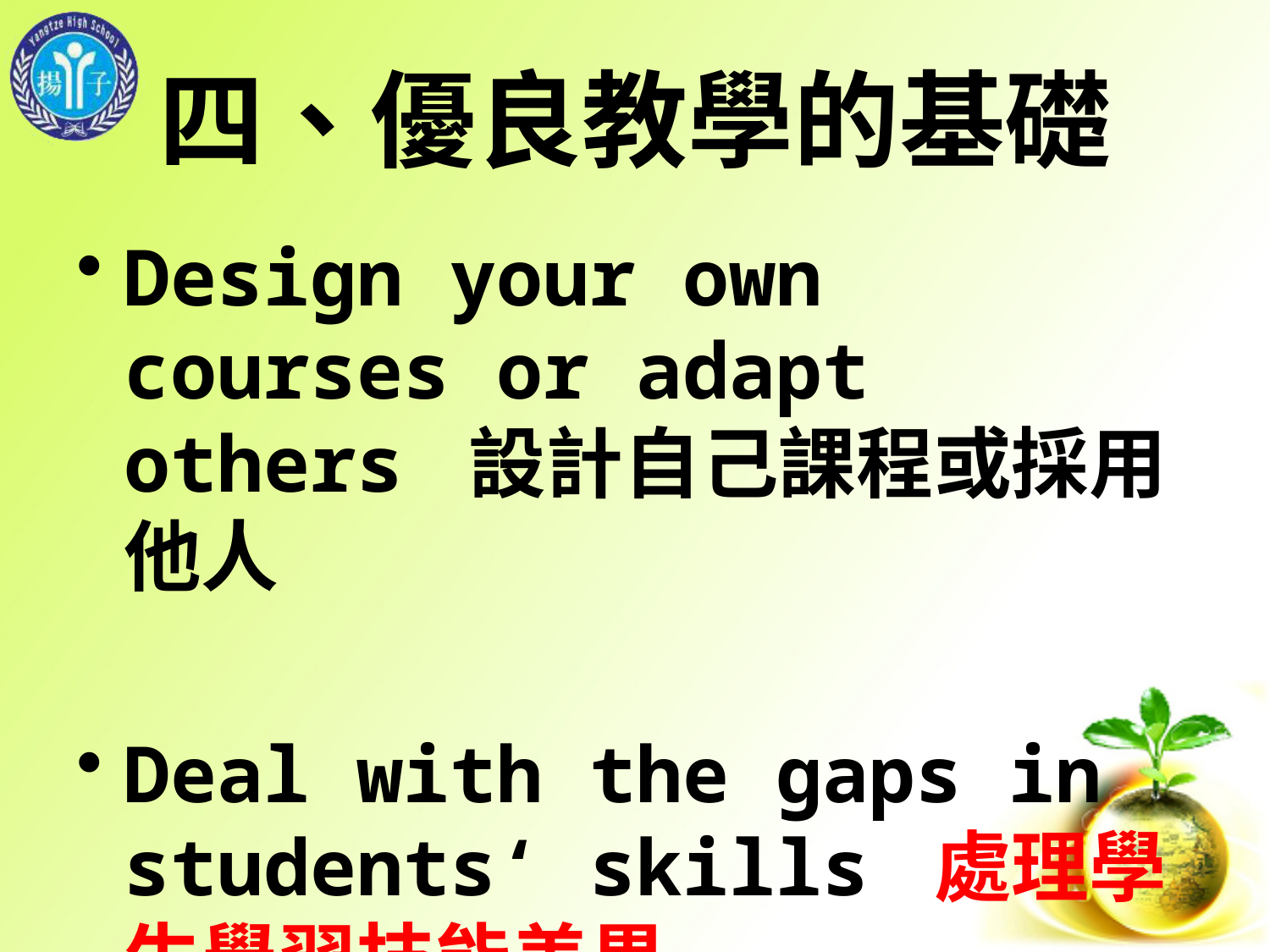

# 四、優良教學的基礎
Design your own courses or adapt others 設計自己課程或採用他人

Deal with the gaps in students‘ skills 處理學生學習技能差異